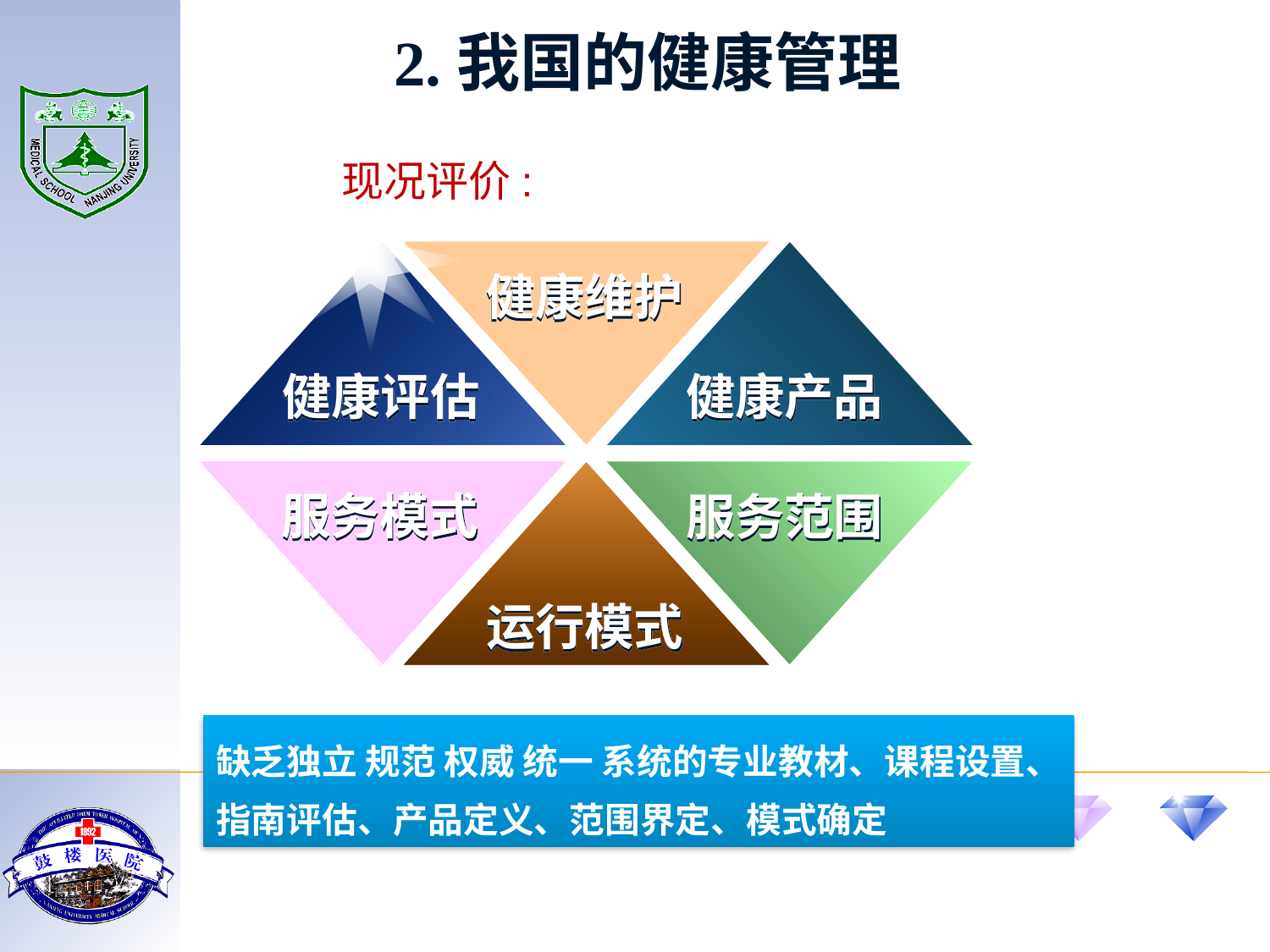

2.我国的健康管理
现况评价:

健康维护
健康评估
健康产品

服务模式
服务范围
运行模式
缺乏独立 规范 权威 统一 系统的专业教材、课程设置、
指南评估、产品定义、范围界定、模式确定